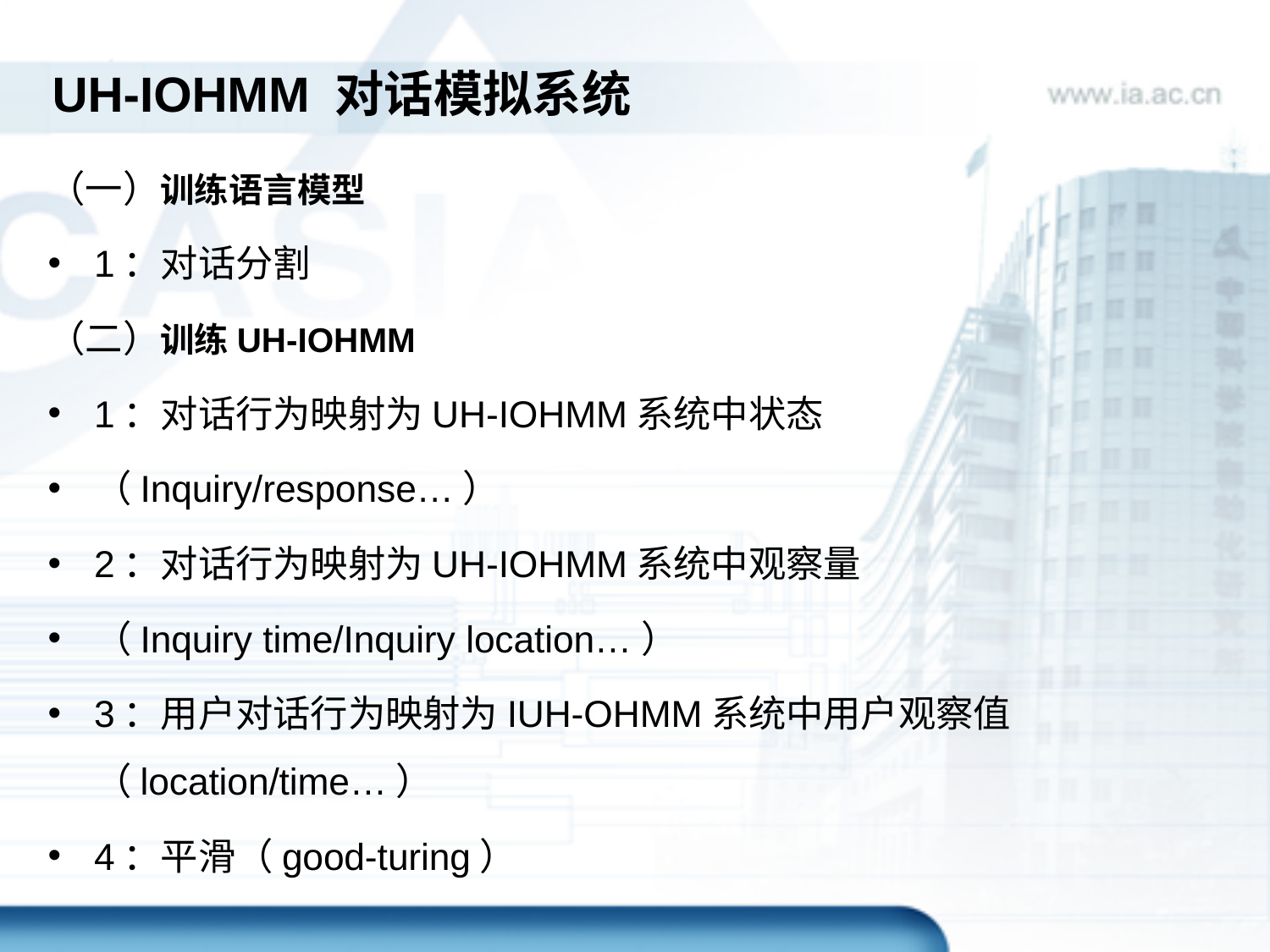

UH-IOHMM 对话模拟系统
（一）训练语言模型
1：对话分割
（二）训练UH-IOHMM
1：对话行为映射为UH-IOHMM系统中状态
（Inquiry/response…）
2：对话行为映射为UH-IOHMM系统中观察量
（Inquiry time/Inquiry location…）
3：用户对话行为映射为IUH-OHMM系统中用户观察值（location/time…）
4：平滑（good-turing）